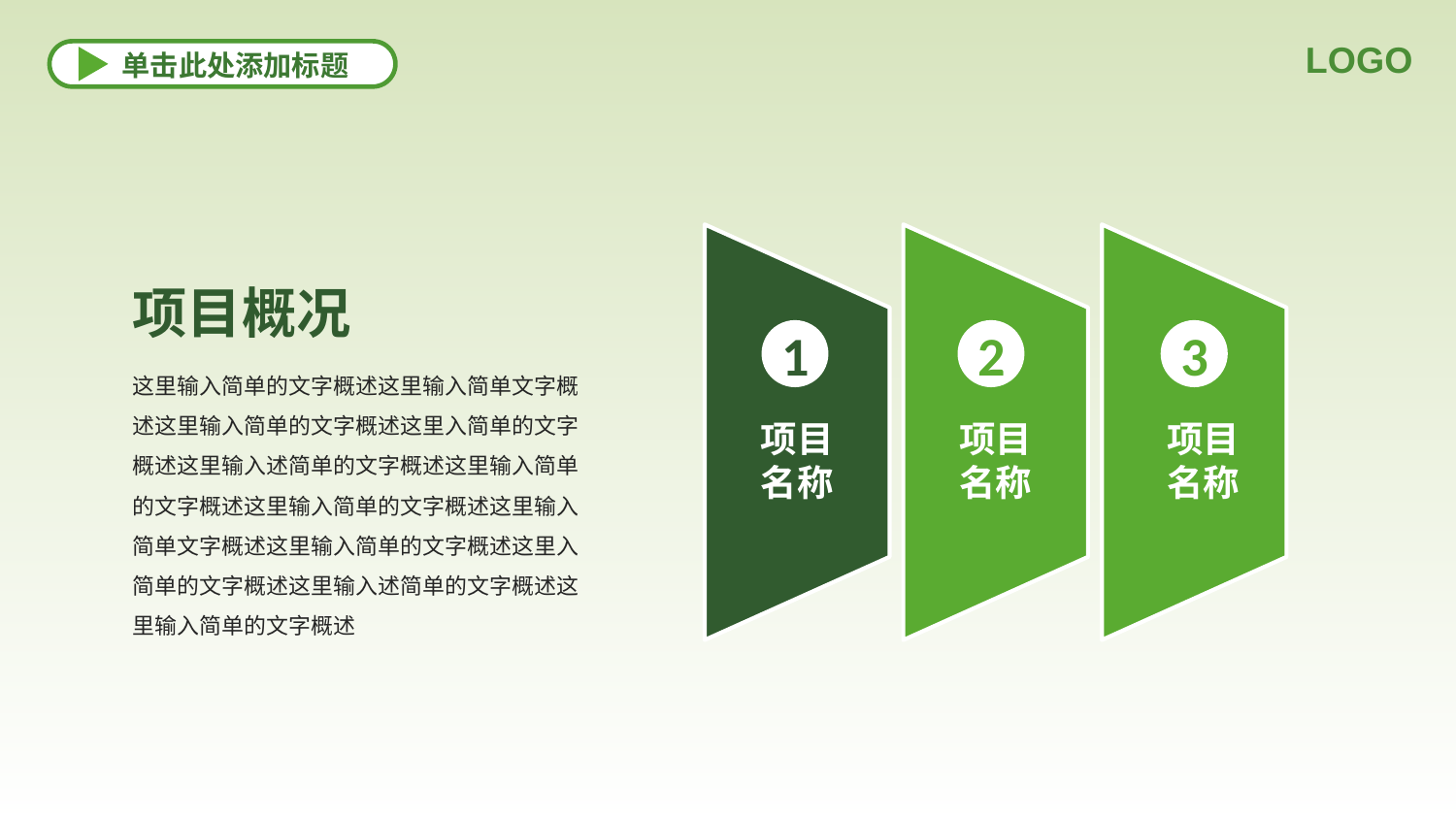

LOGO
单击此处添加标题

X

1

项目
名称

2

项目
名称

3

项目
名称
项目概况
这里输入简单的文字概述这里输入简单文字概述这里输入简单的文字概述这里入简单的文字概述这里输入述简单的文字概述这里输入简单的文字概述这里输入简单的文字概述这里输入简单文字概述这里输入简单的文字概述这里入简单的文字概述这里输入述简单的文字概述这里输入简单的文字概述